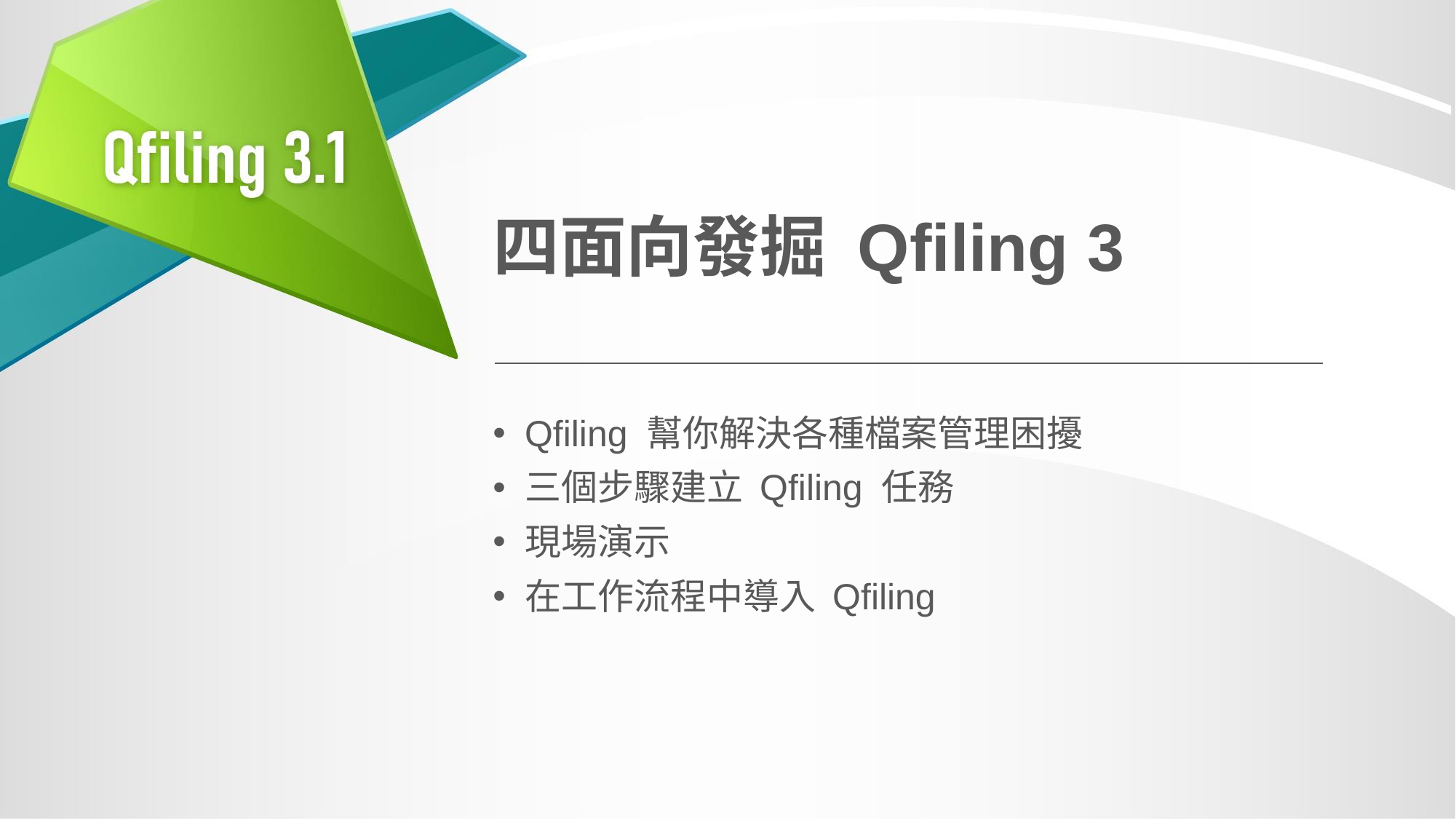

# 四面向發掘 Qfiling 3
Qfiling 幫你解決各種檔案管理困擾
三個步驟建立 Qfiling 任務
現場演示
在工作流程中導入 Qfiling